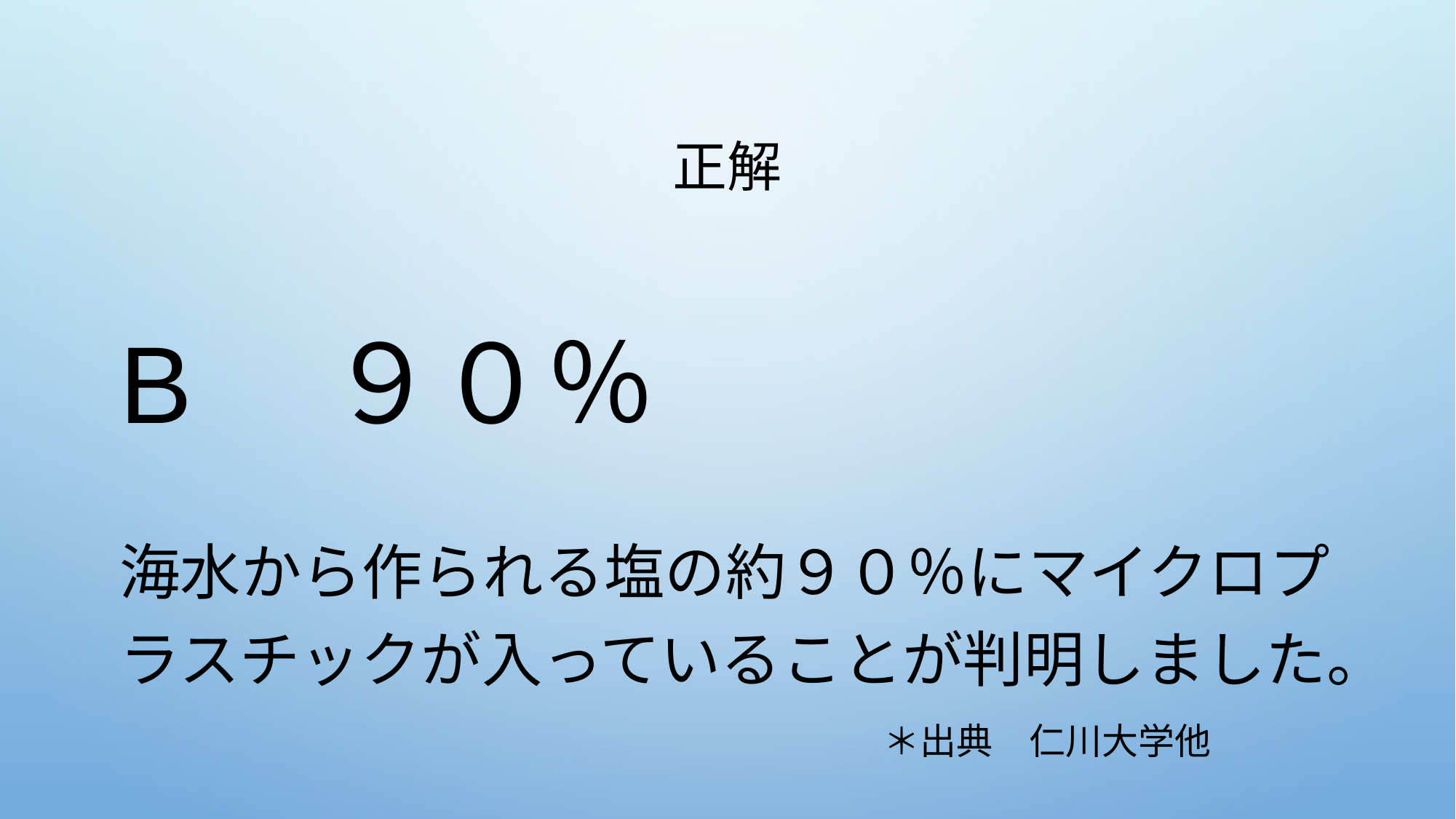

# 正解
B　９０％

海水から作られる塩の約９０％にマイクロプラスチックが入っていることが判明しました。
							＊出典　仁川大学他